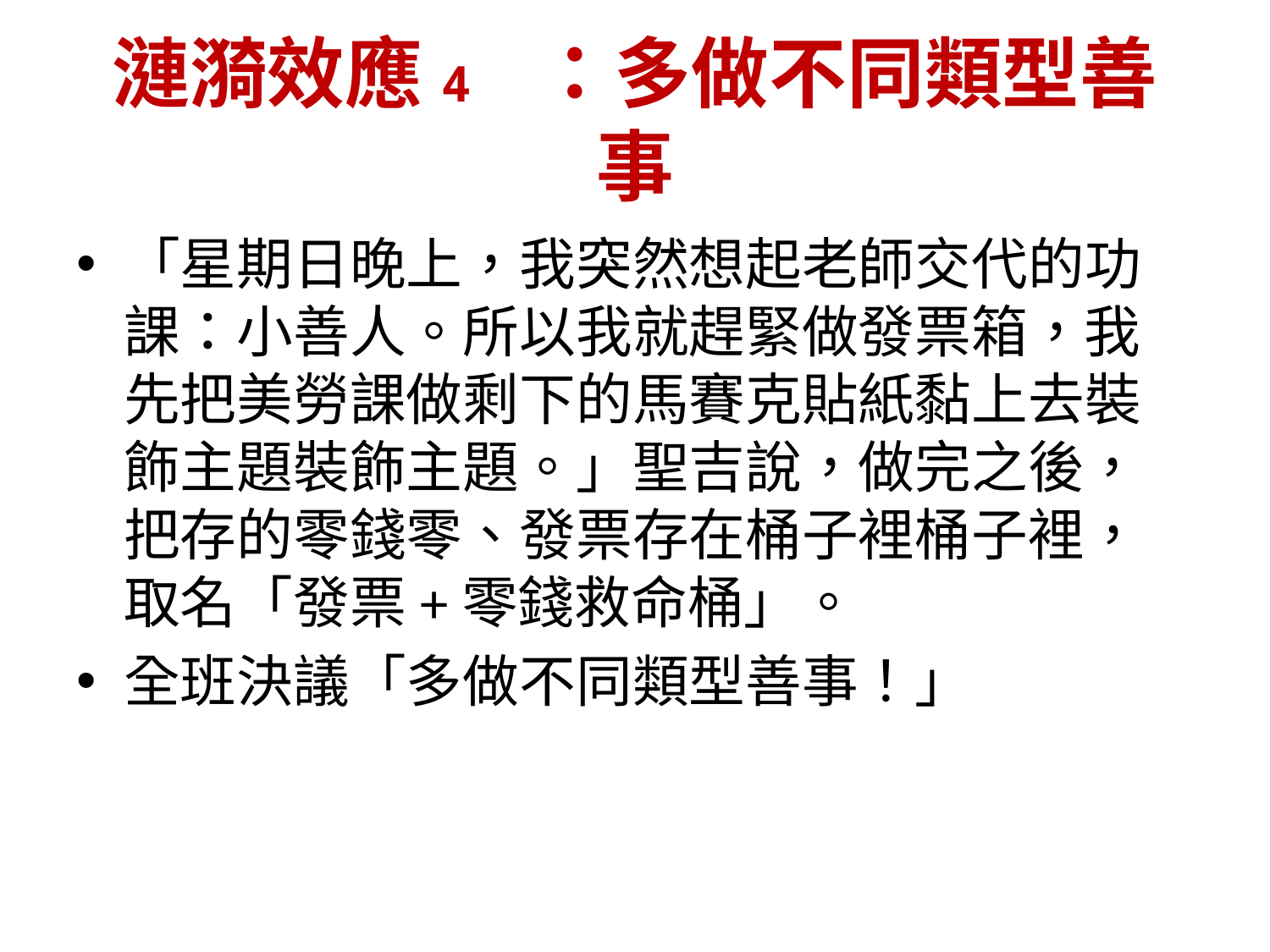

# 漣漪效應4 ：多做不同類型善事
「星期日晚上，我突然想起老師交代的功課：小善人。所以我就趕緊做發票箱，我先把美勞課做剩下的馬賽克貼紙黏上去裝飾主題裝飾主題。」聖吉說，做完之後，把存的零錢零、發票存在桶子裡桶子裡，取名「發票+零錢救命桶」。
全班決議「多做不同類型善事！」